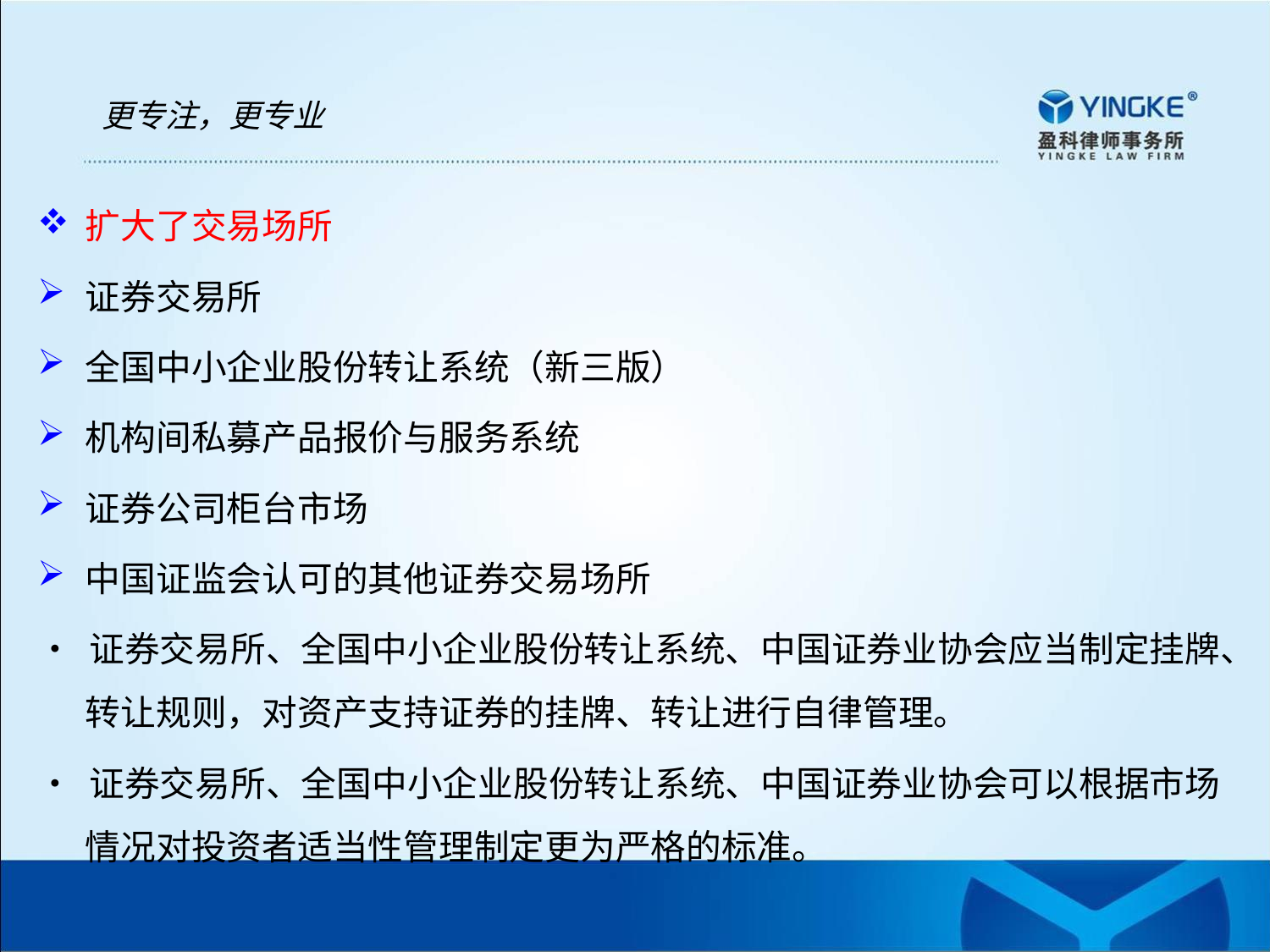

更专注，更专业

扩大了交易场所
证券交易所
全国中小企业股份转让系统（新三版）
机构间私募产品报价与服务系统
证券公司柜台市场
中国证监会认可的其他证券交易场所
• 证券交易所、全国中小企业股份转让系统、中国证券业协会应当制定挂牌、转让规则，对资产支持证券的挂牌、转让进行自律管理。
• 证券交易所、全国中小企业股份转让系统、中国证券业协会可以根据市场情况对投资者适当性管理制定更为严格的标准。